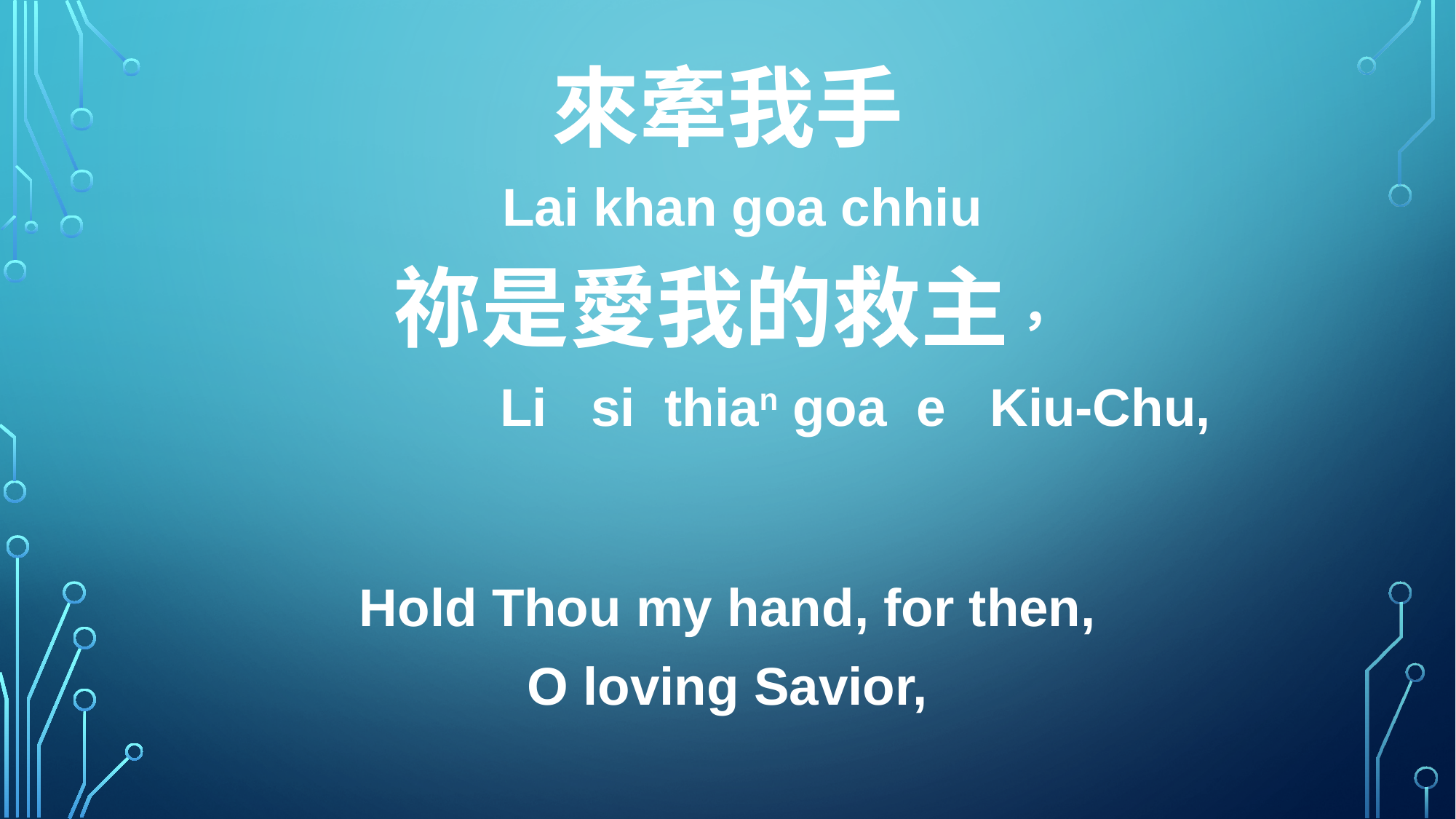

來牽我手
  Lai khan goa chhiu
祢是愛我的救主，
                       Li   si  thian goa  e   Kiu-Chu,

Hold Thou my hand, for then,
O loving Savior,